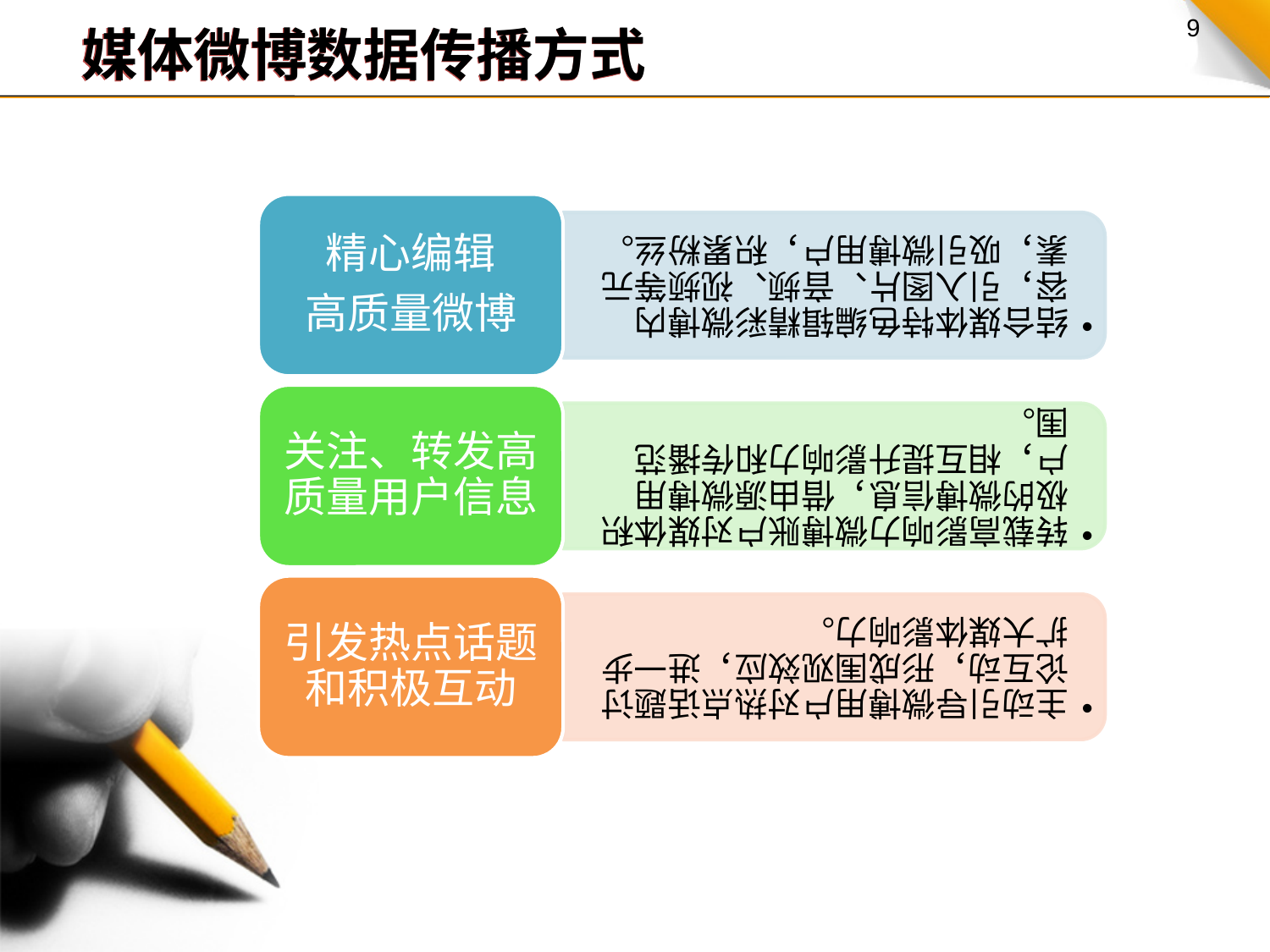

媒体微博数据传播方式
结合媒体特色编辑精彩微博内容，引入图片、音频、视频等元素，吸引微博用户，积累粉丝。
精心编辑
高质量微博
转载高影响力微博账户对媒体积极的微博信息，借由源微博用户，相互提升影响力和传播范围。
关注、转发高质量用户信息
主动引导微博用户对热点话题讨论互动，形成围观效应，进一步扩大媒体影响力。
引发热点话题和积极互动